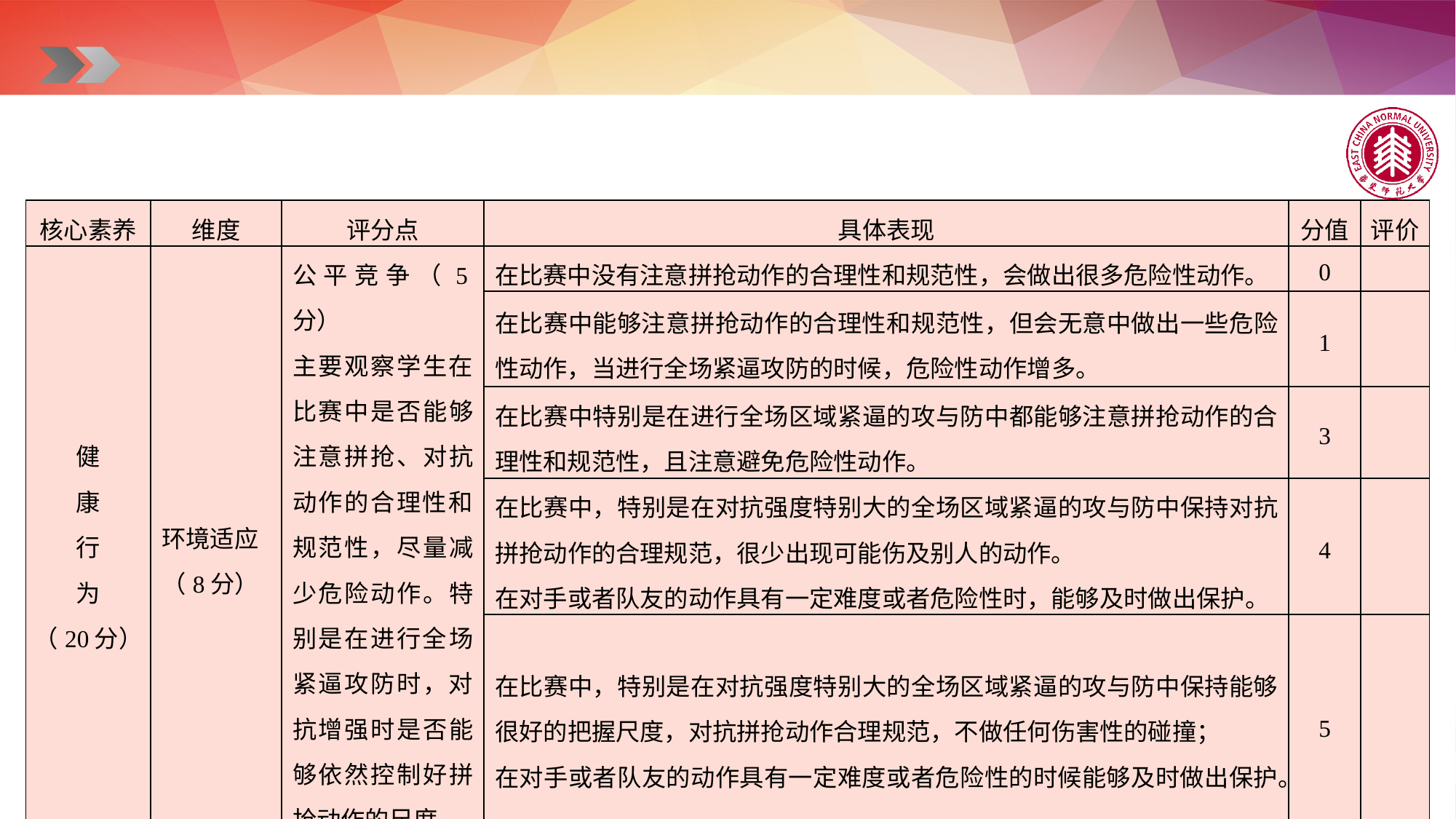

| 核心素养 | 维度 | 评分点 | 具体表现 | 分值 | 评价 |
| --- | --- | --- | --- | --- | --- |
| 健 康 行 为 （20分） | 环境适应 （8分） | 公平竞争（5分） 主要观察学生在比赛中是否能够注意拼抢、对抗动作的合理性和规范性，尽量减少危险动作。特别是在进行全场紧逼攻防时，对抗增强时是否能够依然控制好拼抢动作的尺度。 | 在比赛中没有注意拼抢动作的合理性和规范性，会做出很多危险性动作。 | 0 |  |
|  |  |  | 在比赛中能够注意拼抢动作的合理性和规范性，但会无意中做出一些危险性动作，当进行全场紧逼攻防的时候，危险性动作增多。 | 1 |  |
|  |  |  | 在比赛中特别是在进行全场区域紧逼的攻与防中都能够注意拼抢动作的合理性和规范性，且注意避免危险性动作。 | 3 |  |
|  |  |  | 在比赛中，特别是在对抗强度特别大的全场区域紧逼的攻与防中保持对抗拼抢动作的合理规范，很少出现可能伤及别人的动作。 在对手或者队友的动作具有一定难度或者危险性时，能够及时做出保护。 | 4 |  |
|  |  |  | 在比赛中，特别是在对抗强度特别大的全场区域紧逼的攻与防中保持能够很好的把握尺度，对抗拼抢动作合理规范，不做任何伤害性的碰撞； 在对手或者队友的动作具有一定难度或者危险性的时候能够及时做出保护。 | 5 |  |